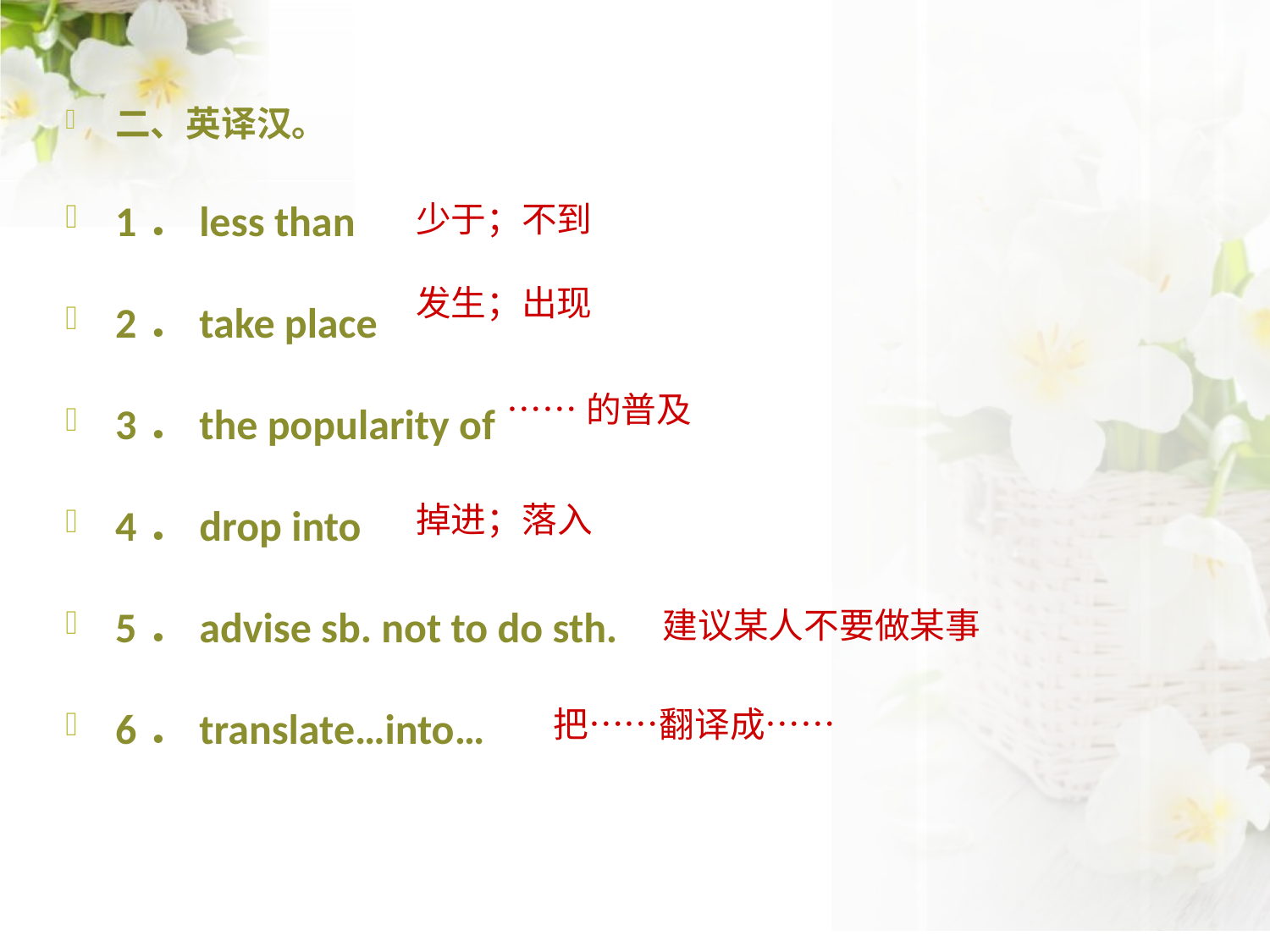

二、英译汉。

1．less than

2．take place

3．the popularity of

4．drop into

5．advise sb. not to do sth.

6．translate…into…
少于；不到
发生；出现
……的普及
掉进；落入
建议某人不要做某事
把……翻译成……